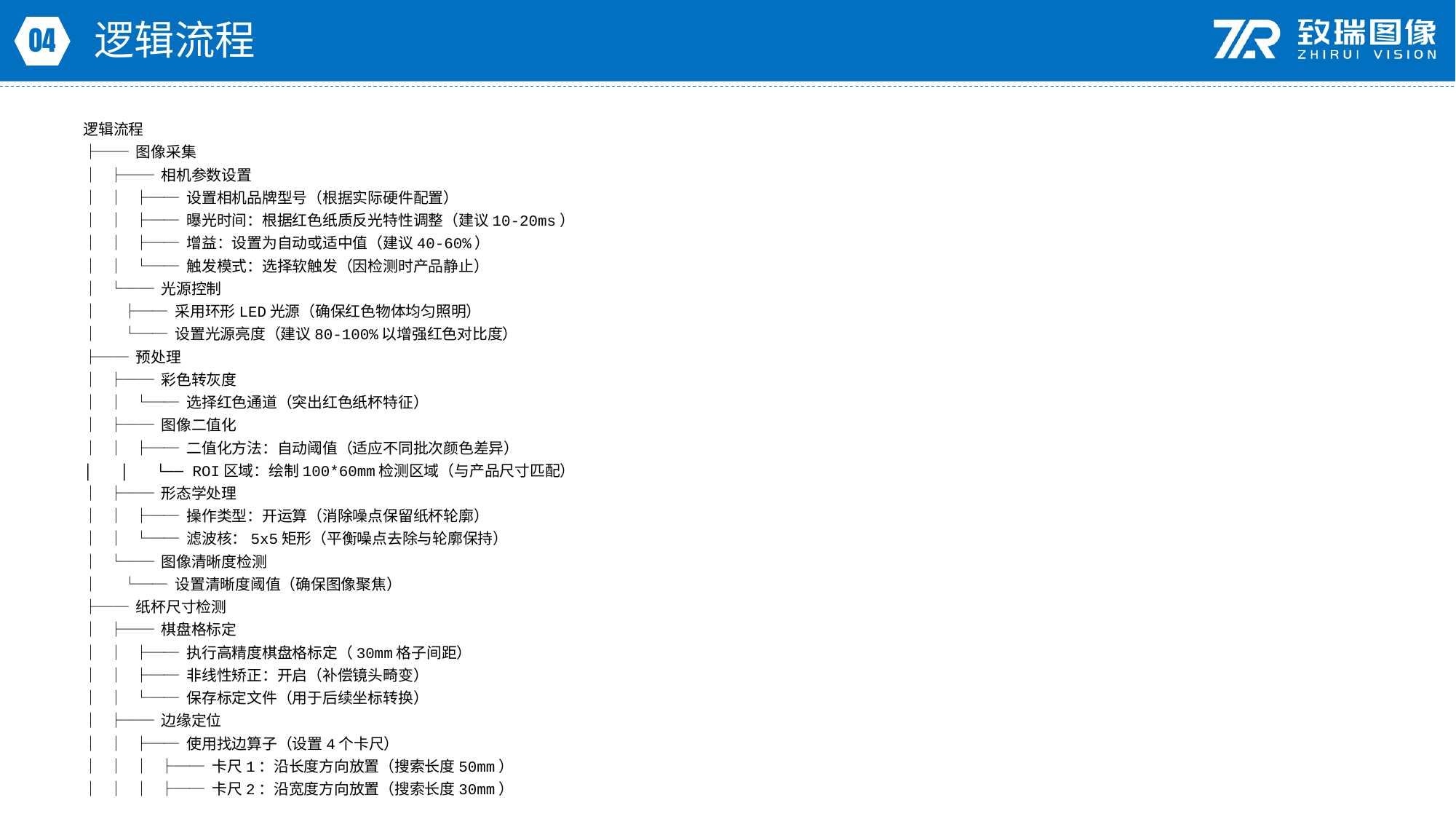

逻辑流程
04

逻辑流程
├── 图像采集
│   ├── 相机参数设置
│   │   ├── 设置相机品牌型号（根据实际硬件配置）
│   │   ├── 曝光时间：根据红色纸质反光特性调整（建议10-20ms）
│   │   ├── 增益：设置为自动或适中值（建议40-60%）
│   │   └── 触发模式：选择软触发（因检测时产品静止）
│   └── 光源控制
│       ├── 采用环形LED光源（确保红色物体均匀照明）
│       └── 设置光源亮度（建议80-100%以增强红色对比度）
├── 预处理
│   ├── 彩色转灰度
│   │   └── 选择红色通道（突出红色纸杯特征）
│   ├── 图像二值化
│   │   ├── 二值化方法：自动阈值（适应不同批次颜色差异）
│   │   └── ROI区域：绘制100*60mm检测区域（与产品尺寸匹配）
│   ├── 形态学处理
│   │   ├── 操作类型：开运算（消除噪点保留纸杯轮廓）
│   │   └── 滤波核：5x5矩形（平衡噪点去除与轮廓保持）
│   └── 图像清晰度检测
│       └── 设置清晰度阈值（确保图像聚焦）
├── 纸杯尺寸检测
│   ├── 棋盘格标定
│   │   ├── 执行高精度棋盘格标定（30mm格子间距）
│   │   ├── 非线性矫正：开启（补偿镜头畸变）
│   │   └── 保存标定文件（用于后续坐标转换）
│   ├── 边缘定位
│   │   ├── 使用找边算子（设置4个卡尺）
│   │   │   ├── 卡尺1：沿长度方向放置（搜索长度50mm）
│   │   │   ├── 卡尺2：沿宽度方向放置（搜索长度30mm）